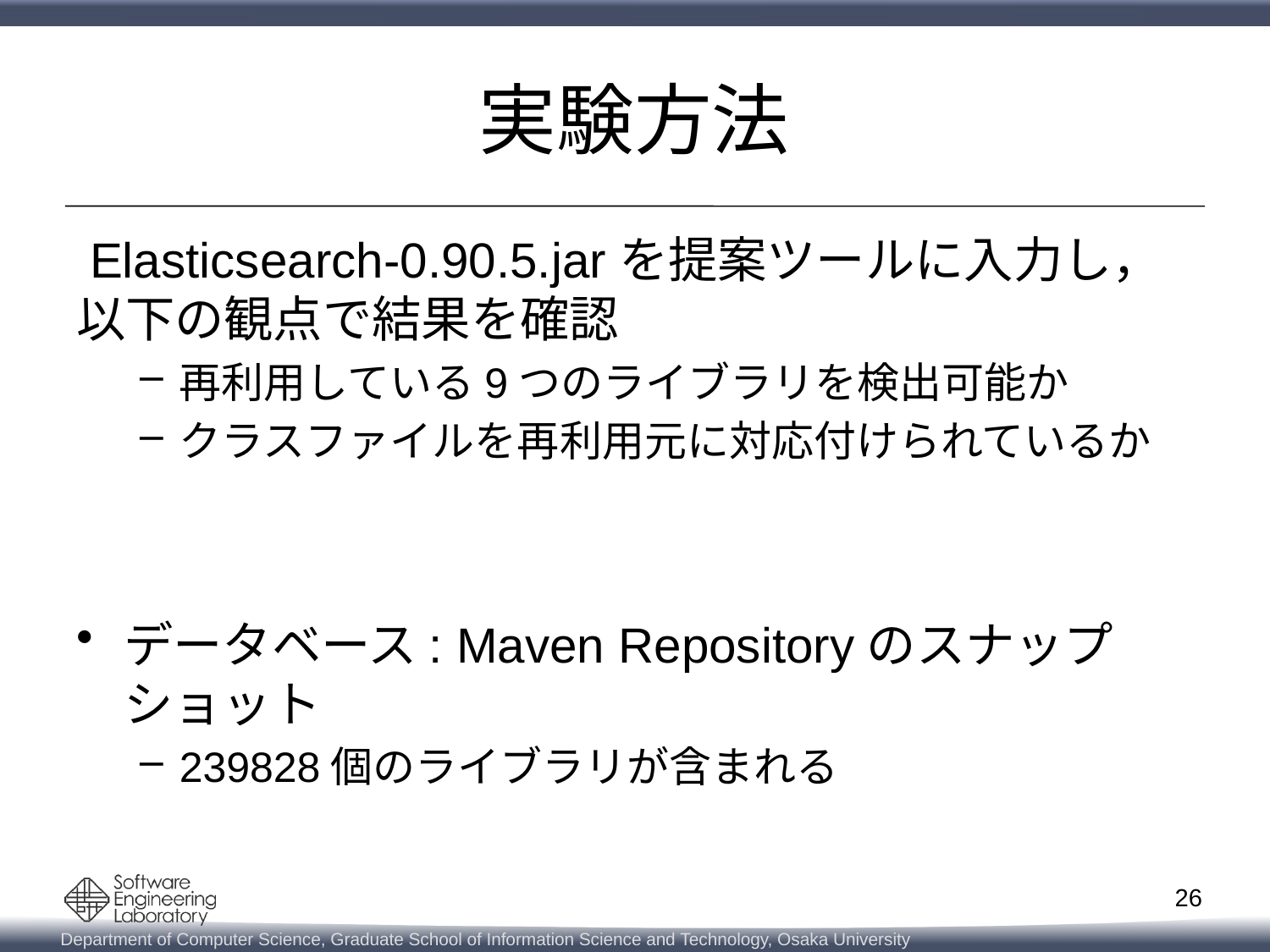

# 実験方法
 Elasticsearch-0.90.5.jarを提案ツールに入力し，以下の観点で結果を確認
再利用している9つのライブラリを検出可能か
クラスファイルを再利用元に対応付けられているか

データベース: Maven Repositoryのスナップショット
239828個のライブラリが含まれる
26